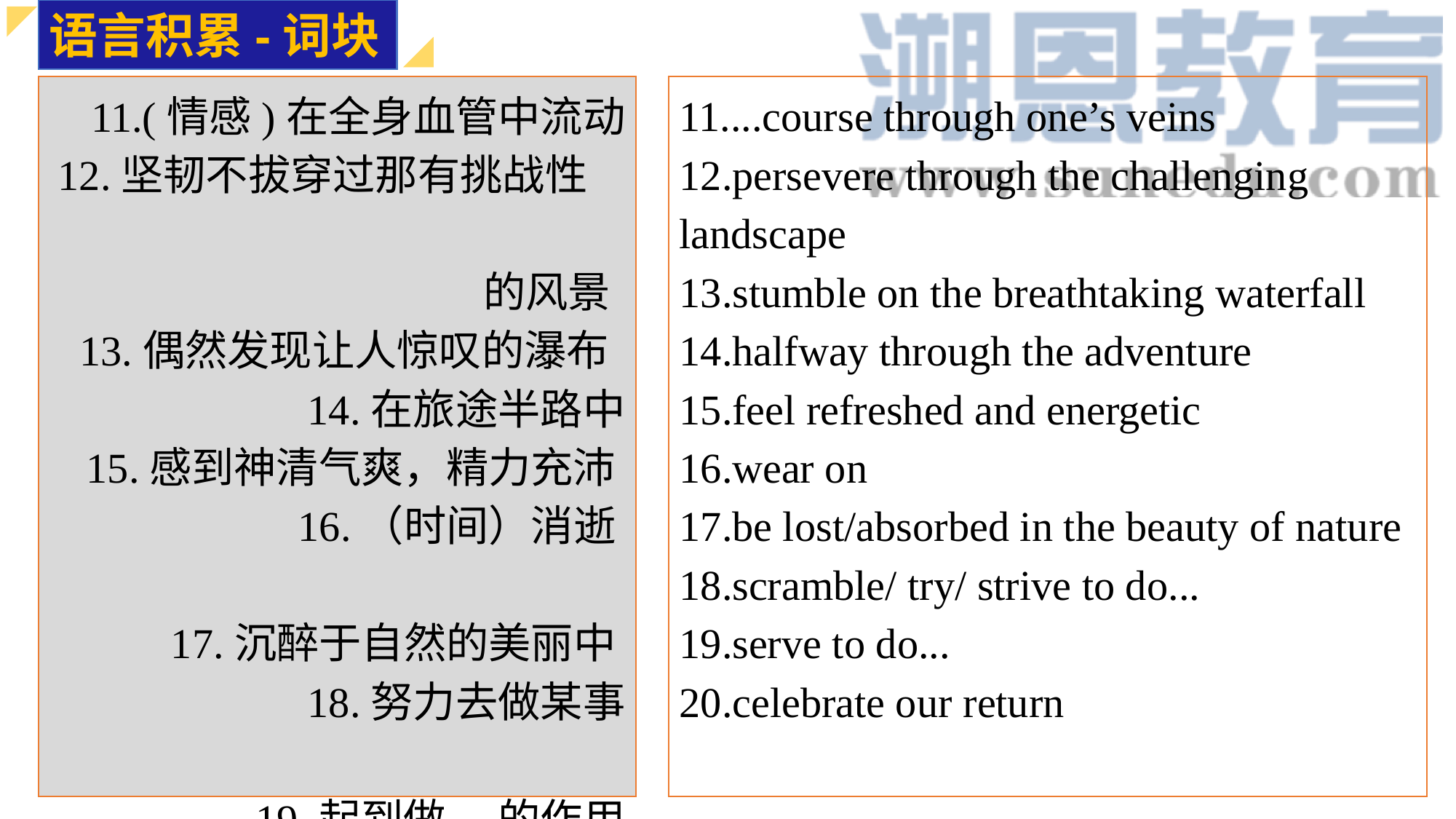

语言积累-词块

11.(情感)在全身血管中流动
12.坚韧不拔穿过那有挑战性
       的风景
13.偶然发现让人惊叹的瀑布
              14.在旅途半路中
15.感到神清气爽，精力充沛
                     16.（时间）消逝
17.沉醉于自然的美丽中
                      18.努力去做某事
                   19.起到做...的作用
                 20.庆祝我们的回归

11....course through one’s veins
12.persevere through the challenging landscape
13.stumble on the breathtaking waterfall
14.halfway through the adventure
15.feel refreshed and energetic
16.wear on
17.be lost/absorbed in the beauty of nature
18.scramble/ try/ strive to do...
19.serve to do...
20.celebrate our return